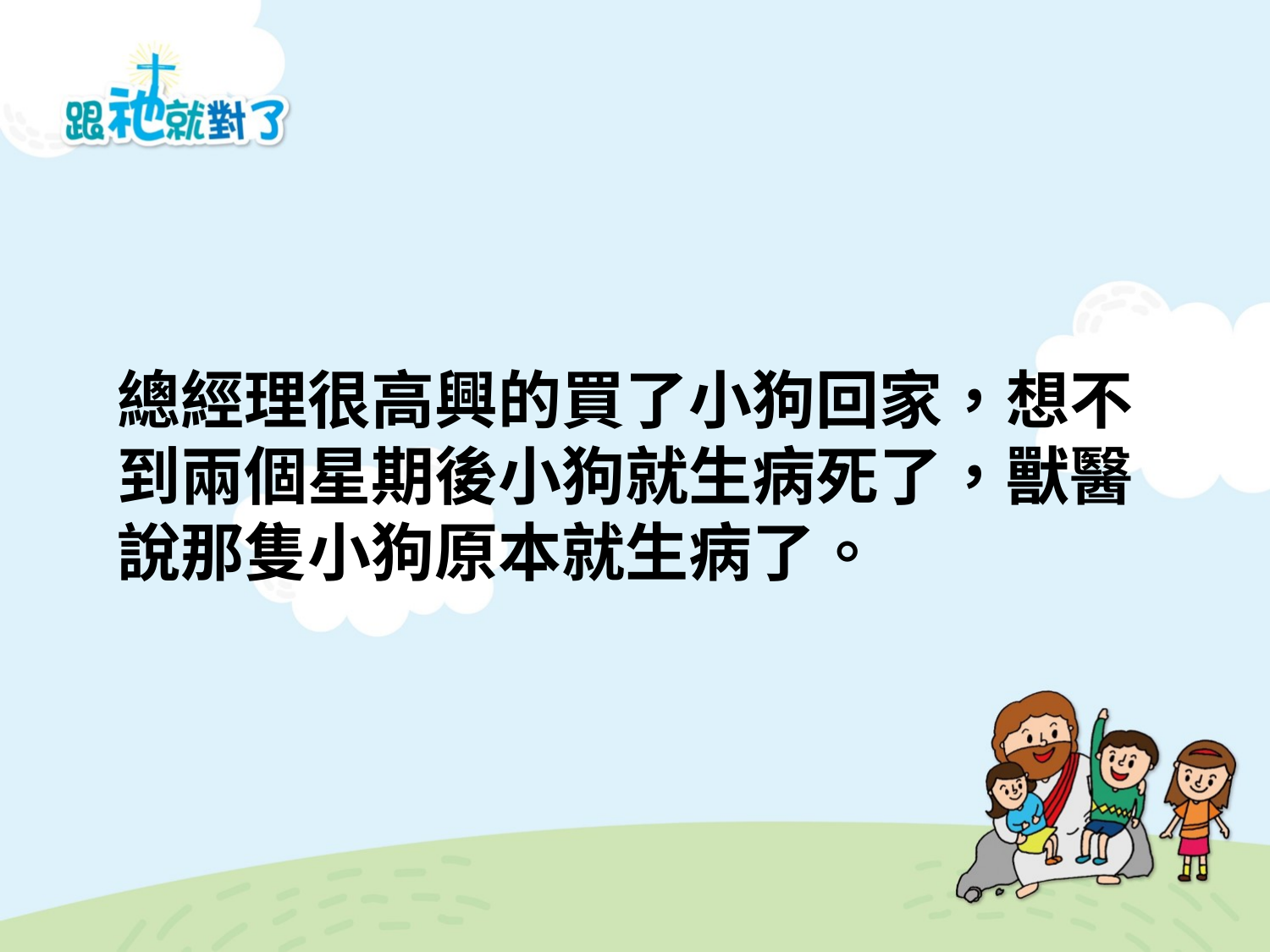

總經理很高興的買了小狗回家，想不到兩個星期後小狗就生病死了，獸醫說那隻小狗原本就生病了。